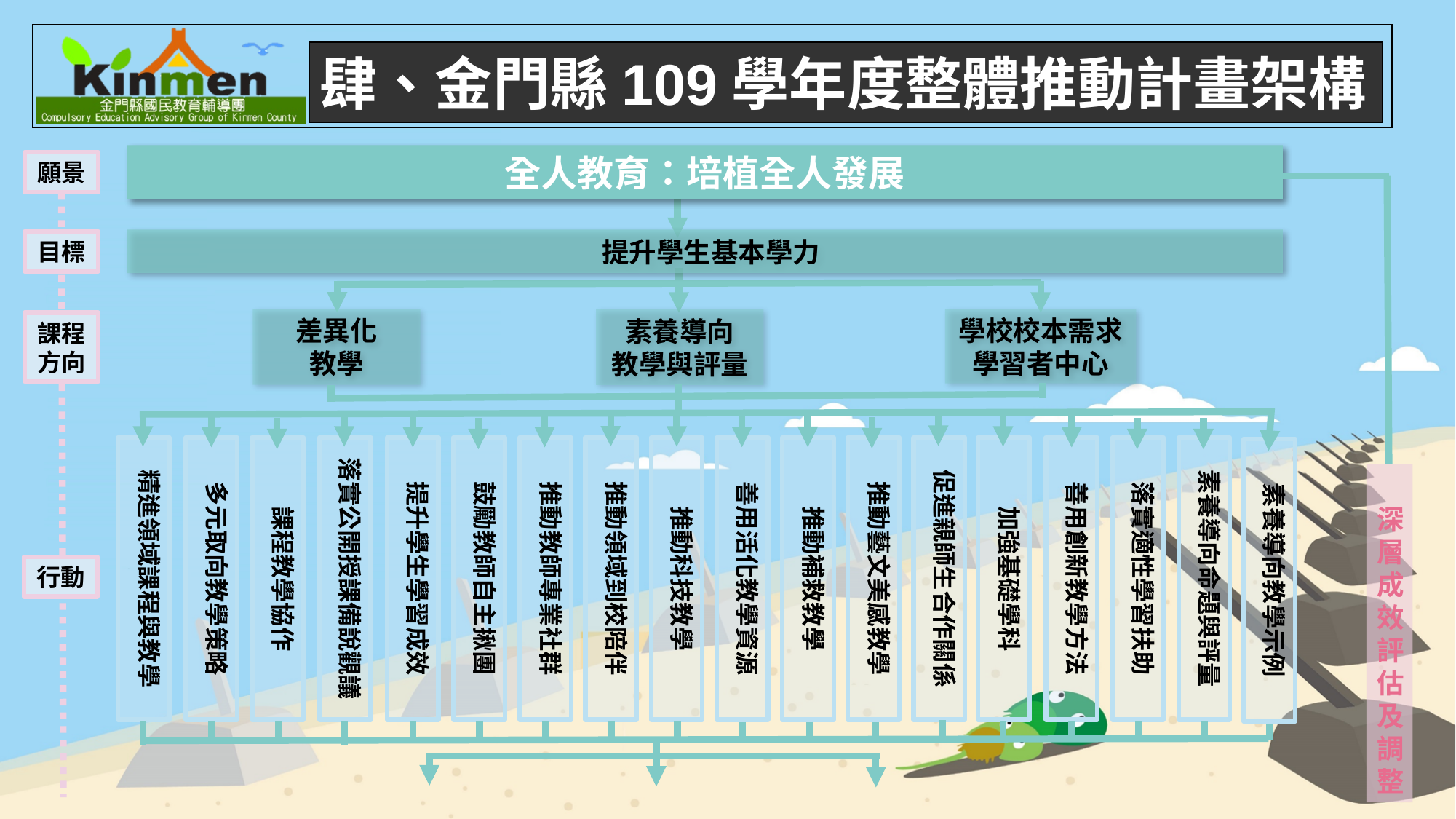

肆、金門縣109學年度整體推動計畫架構
全人教育：培植全人發展
願景
 提升學生基本學力
目標
差異化
教學
素養導向
教學與評量
學校校本需求
學習者中心
課程方向
精進領域課程與教學
多元取向教學策略
課程教學協作
落實公開授課備說觀議
提升學生學習成效
鼓勵教師自主揪團
推動教師專業社群
推動領域到校陪伴
推動科技教學
善用活化教學資源
推動藝文美感教學
促進親師生合作關係
加強基礎學科
善用創新教學方法
落實適性學習扶助
素養導向命題與評量
推動補救教學
素養導向教學示例

深
層
成
效
評
估
及
調
整
行動